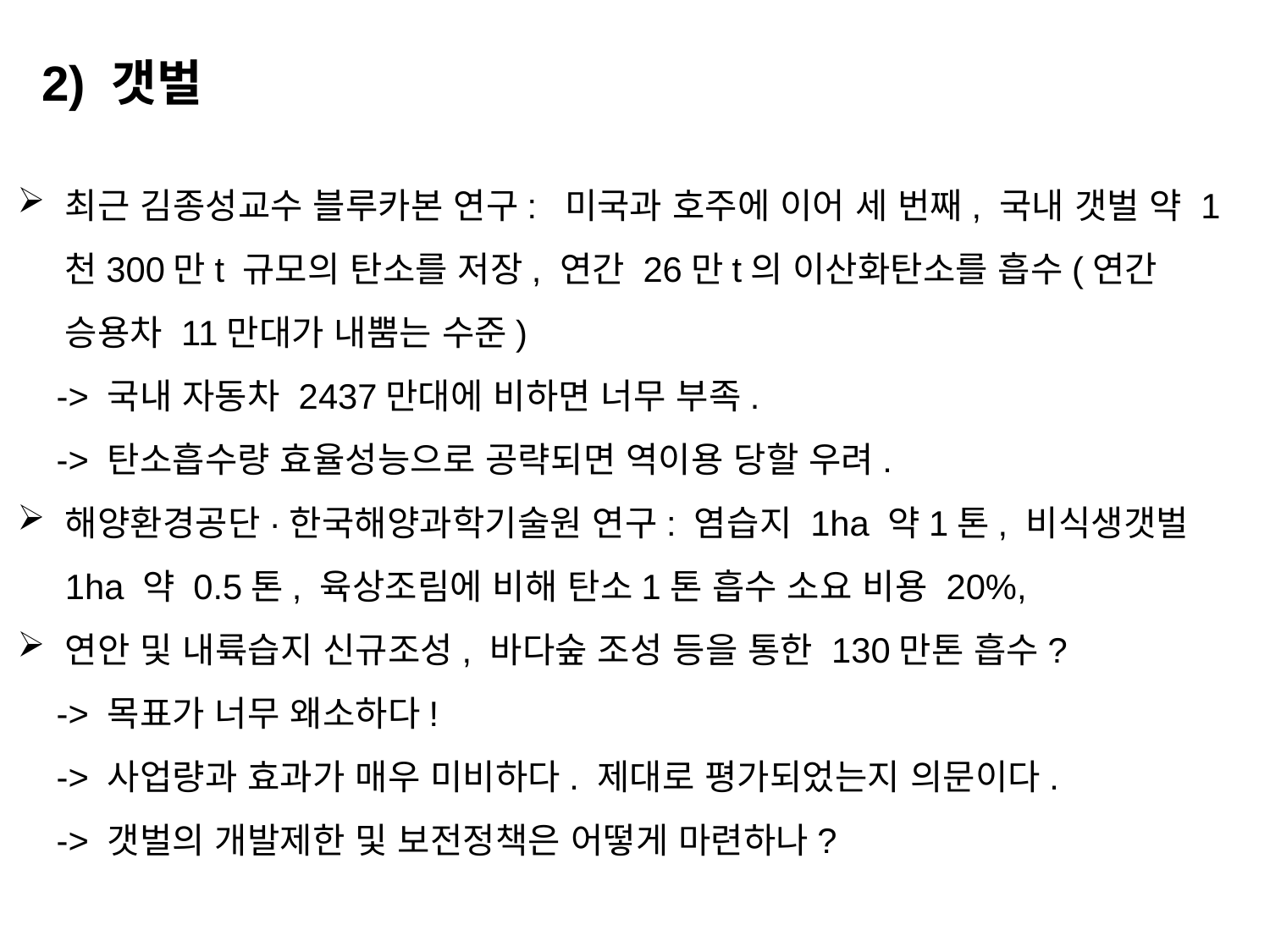

2) 갯벌
최근 김종성교수 블루카본 연구:  미국과 호주에 이어 세 번째, 국내 갯벌 약 1천300만t 규모의 탄소를 저장, 연간 26만t의 이산화탄소를 흡수(연간 승용차 11만대가 내뿜는 수준)
    -> 국내 자동차 2437만대에 비하면 너무 부족.
    -> 탄소흡수량 효율성능으로 공략되면 역이용 당할 우려.
해양환경공단·한국해양과학기술원 연구: 염습지 1ha 약1톤, 비식생갯벌 1ha 약 0.5톤, 육상조림에 비해 탄소1톤 흡수 소요 비용 20%,
연안 및 내륙습지 신규조성, 바다숲 조성 등을 통한 130만톤 흡수?
    -> 목표가 너무 왜소하다!
    -> 사업량과 효과가 매우 미비하다. 제대로 평가되었는지 의문이다.
    -> 갯벌의 개발제한 및 보전정책은 어떻게 마련하나?